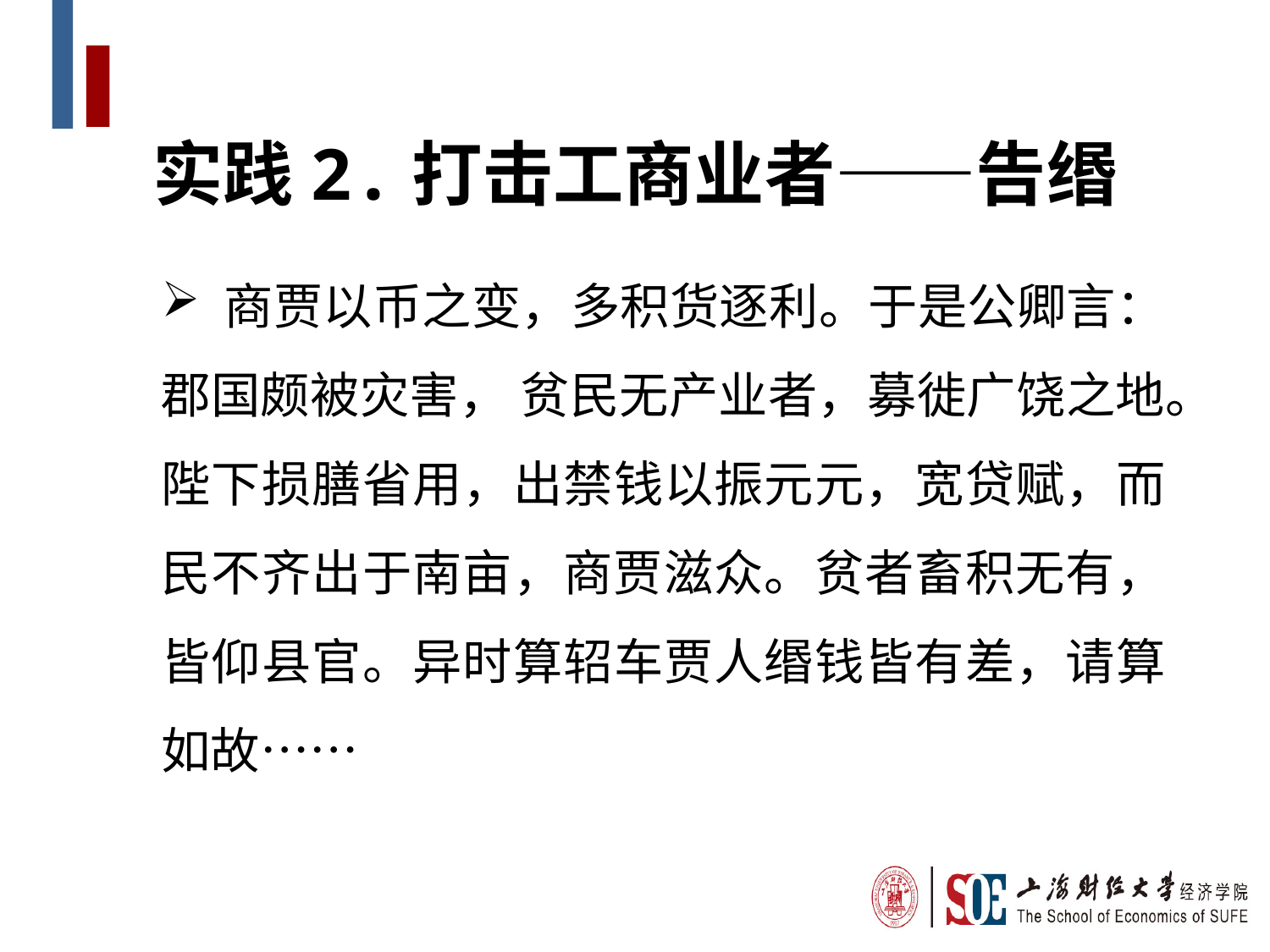

实践2.打击工商业者——告缗
 商贾以币之变，多积货逐利。于是公卿言：郡国颇被灾害， 贫民无产业者，募徙广饶之地。陛下损膳省用，出禁钱以振元元，宽贷赋，而民不齐出于南亩，商贾滋众。贫者畜积无有，皆仰县官。异时算轺车贾人缗钱皆有差，请算如故……